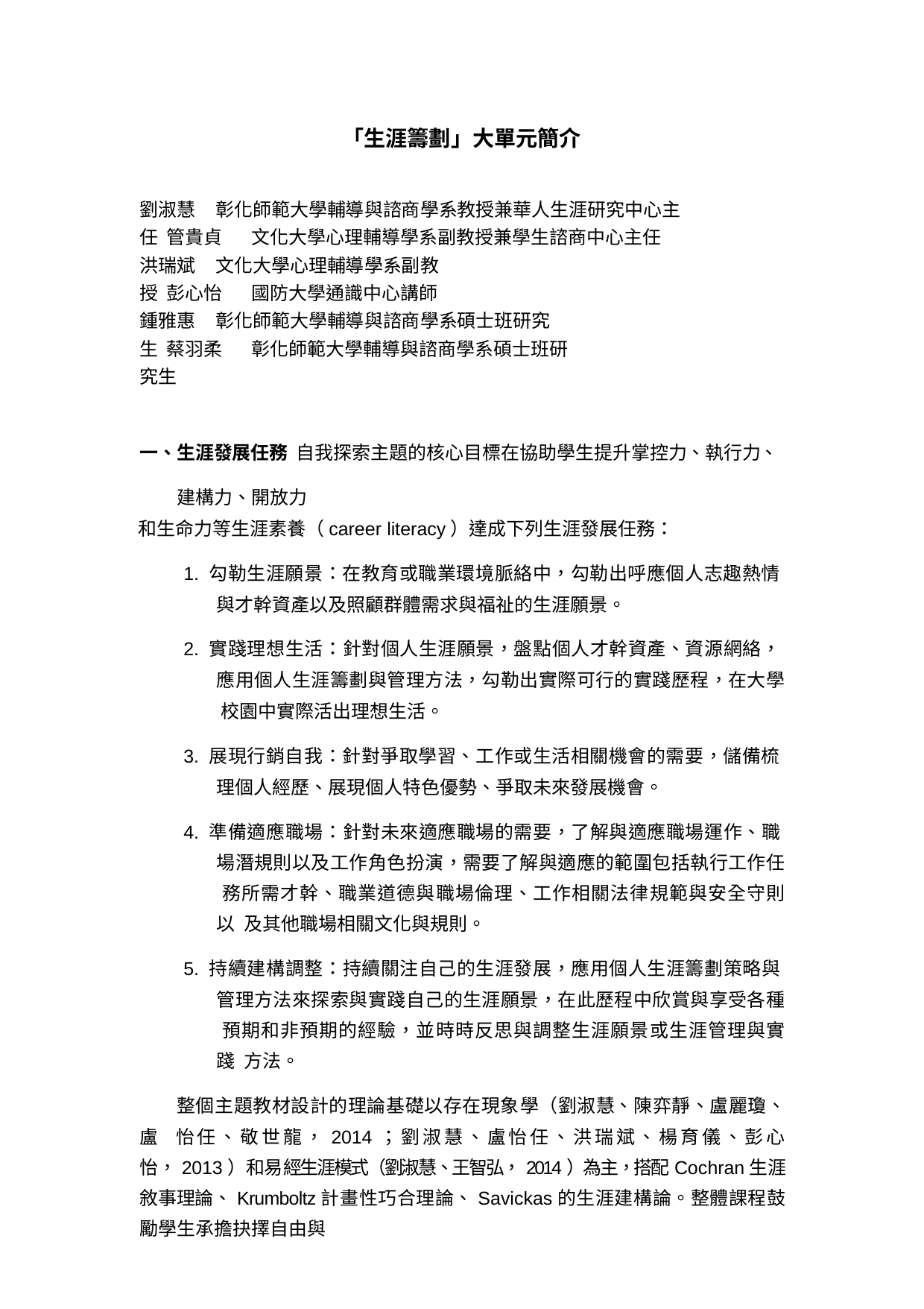

「生涯籌劃」大單元簡介

劉淑慧	彰化師範大學輔導與諮商學系教授兼華人生涯研究中心主任  管貴貞	文化大學心理輔導學系副教授兼學生諮商中心主任
洪瑞斌	文化大學心理輔導學系副教授  彭心怡	國防大學通識中心講師
鍾雅惠	彰化師範大學輔導與諮商學系碩士班研究生  蔡羽柔	彰化師範大學輔導與諮商學系碩士班研究生

一、生涯發展任務  自我探索主題的核心目標在協助學生提升掌控力、執行力、建構力、開放力
和生命力等生涯素養（career literacy）達成下列生涯發展任務：
1. 勾勒生涯願景：在教育或職業環境脈絡中，勾勒出呼應個人志趣熱情  與才幹資產以及照顧群體需求與福祉的生涯願景。
2. 實踐理想生活：針對個人生涯願景，盤點個人才幹資產、資源網絡，  應用個人生涯籌劃與管理方法，勾勒出實際可行的實踐歷程，在大學  校園中實際活出理想生活。
3. 展現行銷自我：針對爭取學習、工作或生活相關機會的需要，儲備梳  理個人經歷、展現個人特色優勢、爭取未來發展機會。
4. 準備適應職場：針對未來適應職場的需要，了解與適應職場運作、職  場潛規則以及工作角色扮演，需要了解與適應的範圍包括執行工作任  務所需才幹、職業道德與職場倫理、工作相關法律規範與安全守則以  及其他職場相關文化與規則。
5. 持續建構調整：持續關注自己的生涯發展，應用個人生涯籌劃策略與  管理方法來探索與實踐自己的生涯願景，在此歷程中欣賞與享受各種  預期和非預期的經驗，並時時反思與調整生涯願景或生涯管理與實踐  方法。
整個主題教材設計的理論基礎以存在現象學（劉淑慧、陳弈靜、盧麗瓊、盧  怡任、敬世龍，2014；劉淑慧、盧怡任、洪瑞斌、楊育儀、彭心怡，2013）和易經生涯模式（劉淑慧、王智弘，2014）為主，搭配Cochran生涯敘事理論、Krumboltz計畫性巧合理論、Savickas的生涯建構論。整體課程鼓勵學生承擔抉擇自由與